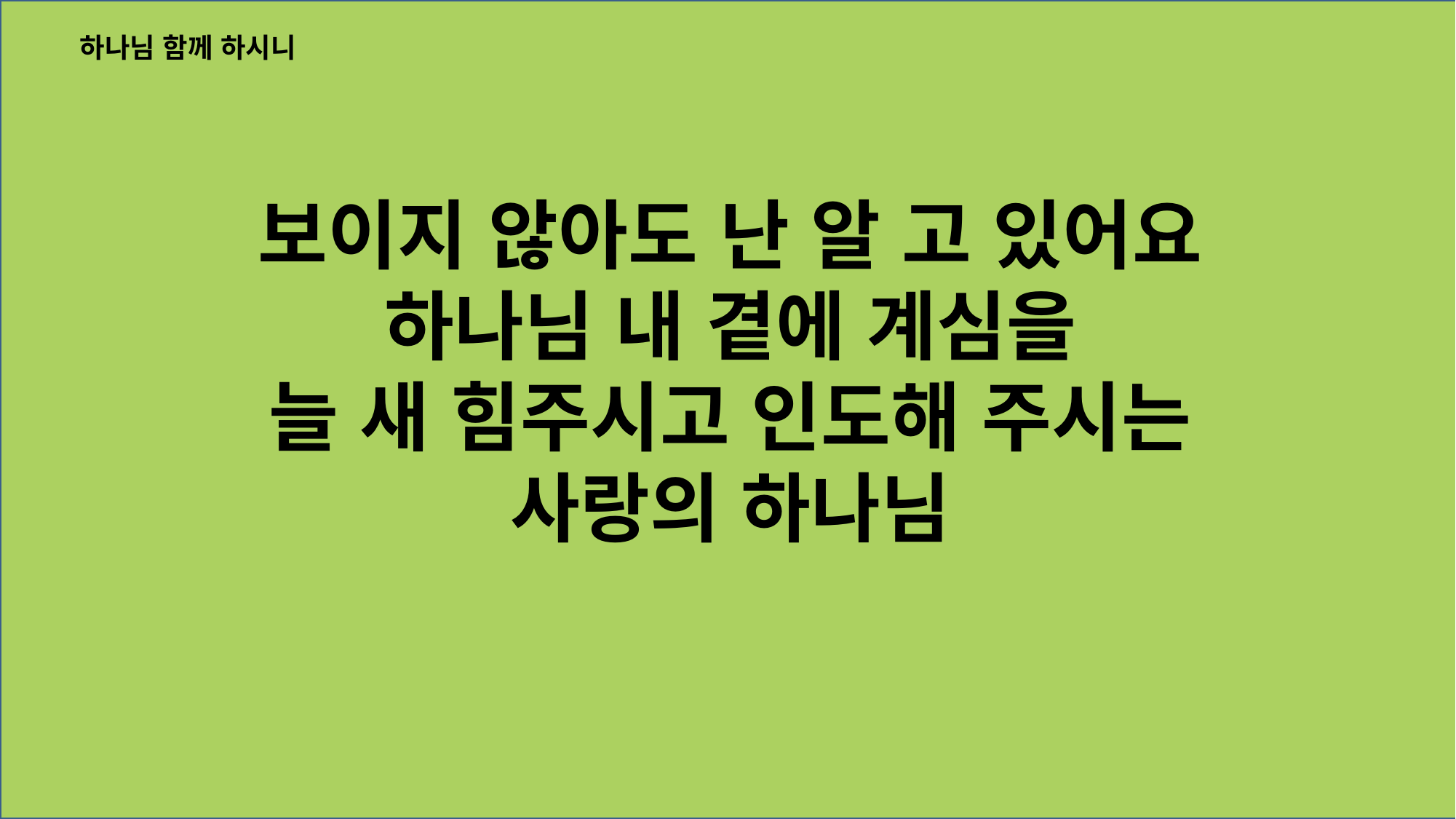

하나님 함께 하시니
보이지 않아도 난 알 고 있어요
하나님 내 곁에 계심을
늘 새 힘주시고 인도해 주시는
사랑의 하나님